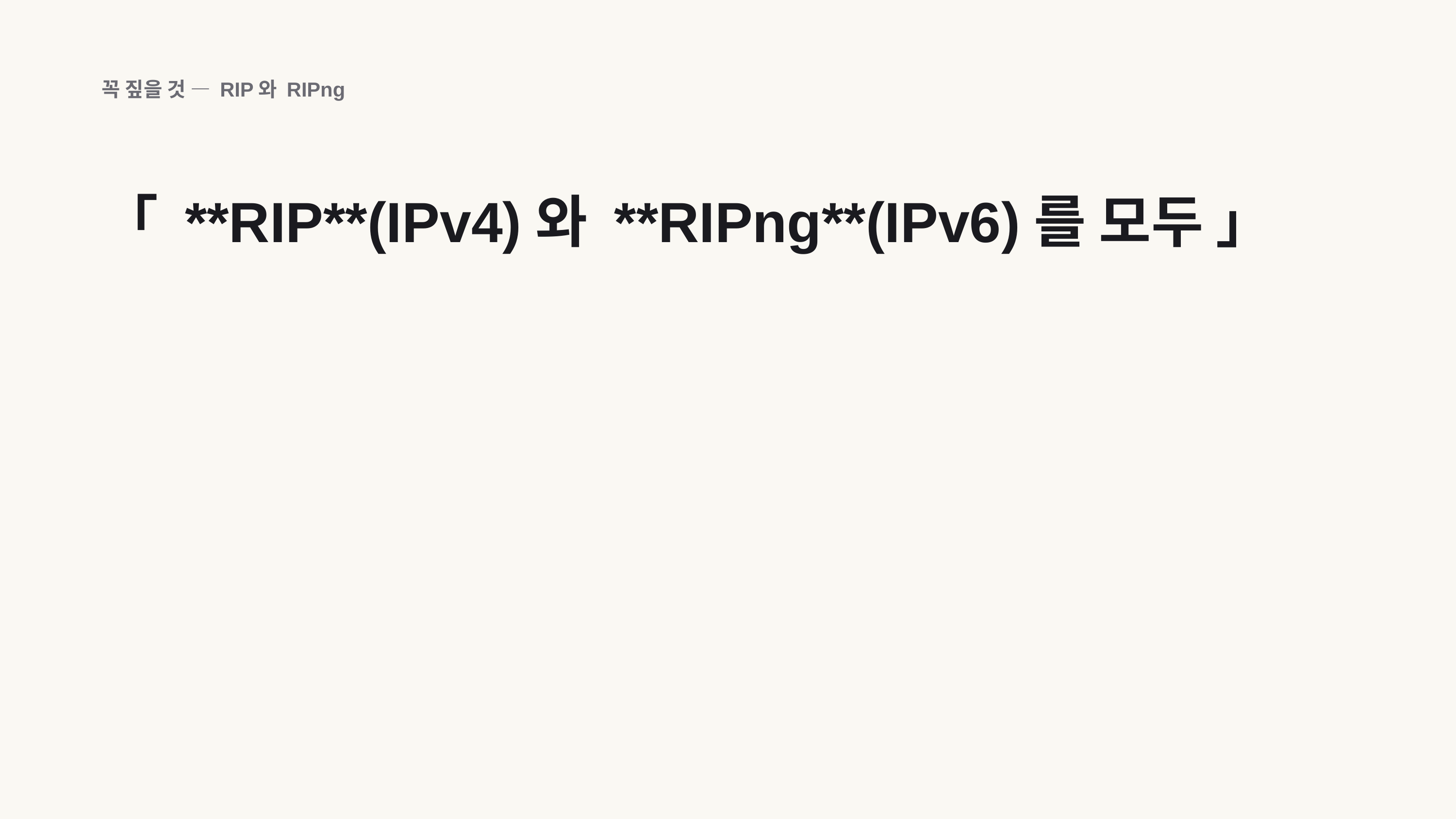

꼭 짚을 것 — RIP와 RIPng
「 **RIP**(IPv4)와 **RIPng**(IPv6)를 모두 」